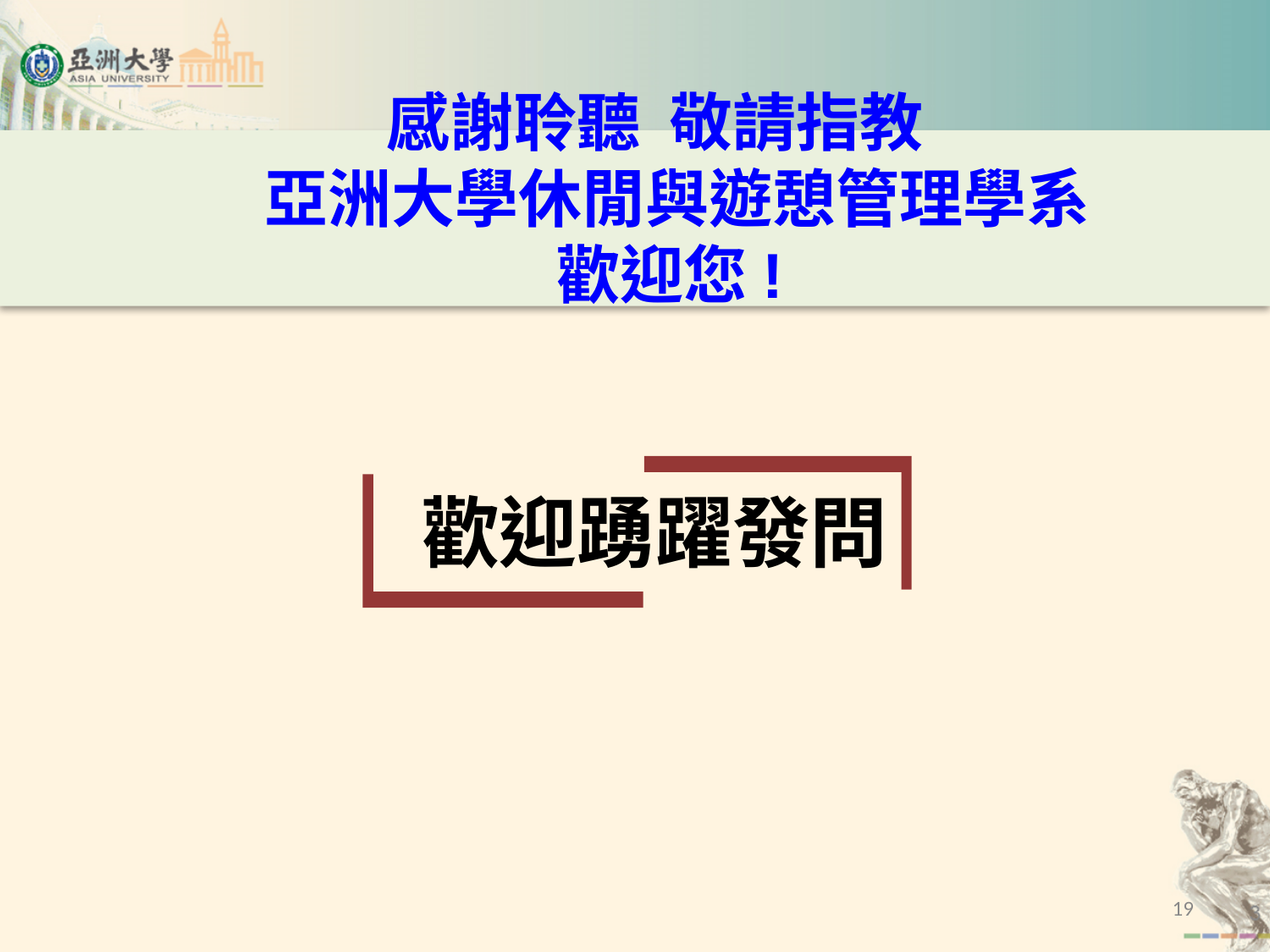

感謝聆聽  敬請指教
  亞洲大學休閒與遊憩管理學系
 歡迎您!

歡迎踴躍發問

#
19